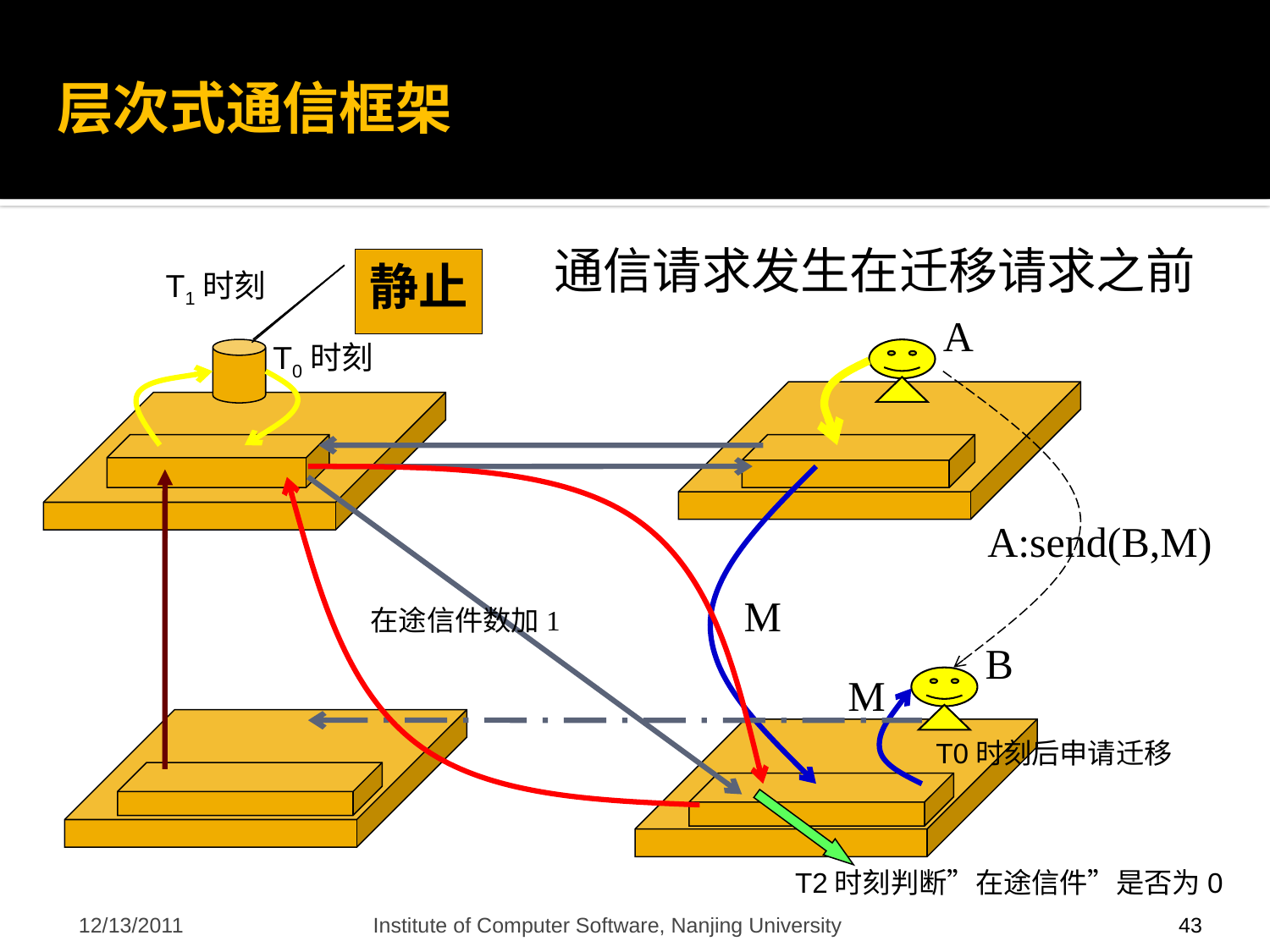

# 层次式通信框架
通信请求发生在迁移请求之前
静止
迁移
静止
T1时刻
A
T0时刻

在途信件数加1

M

A:send(B,M)
B
M

T0时刻后申请迁移

43

T2时刻判断”在途信件”是否为0
12/13/2011
Institute of Computer Software, Nanjing University
43